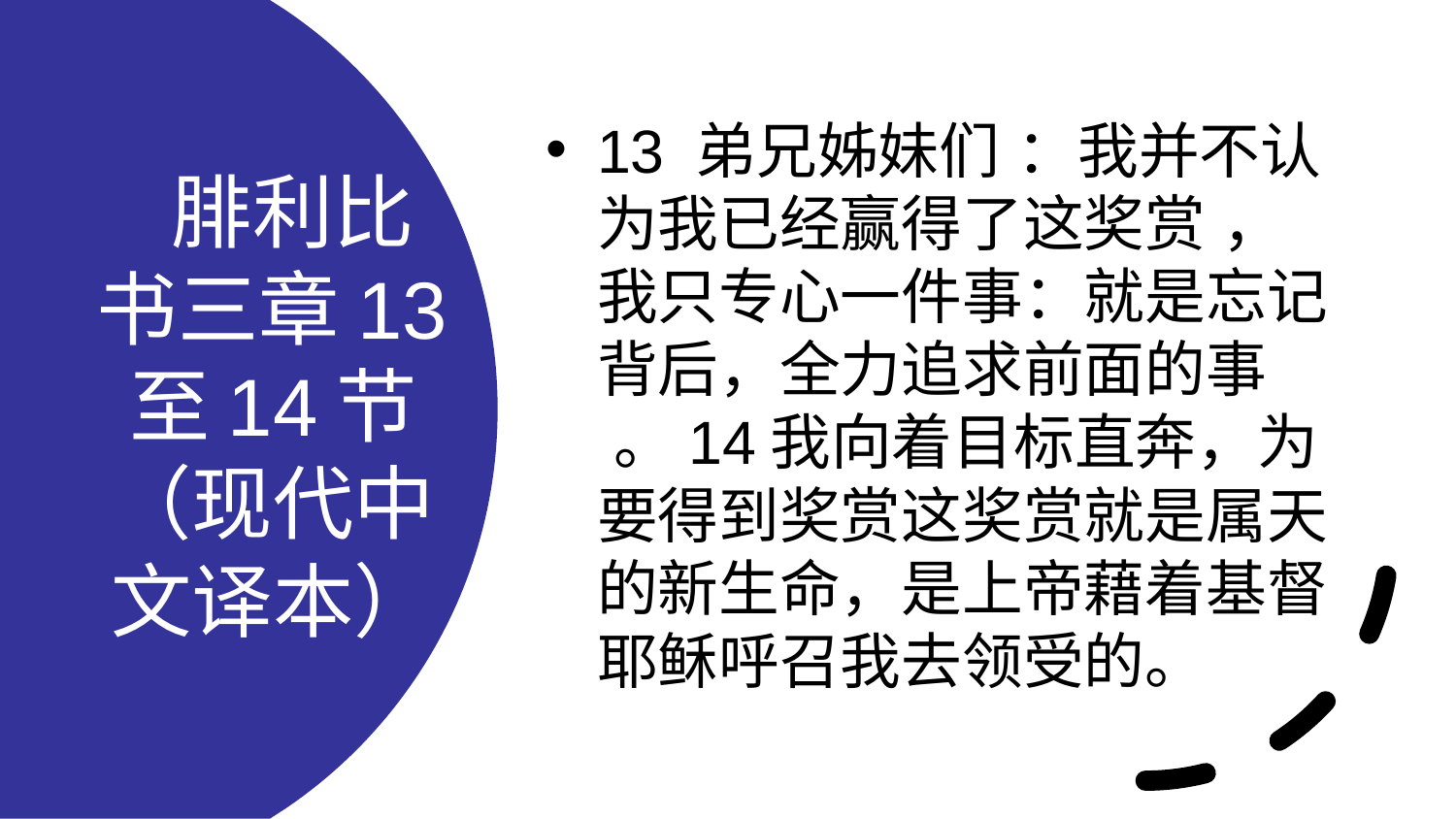

13 弟兄姊妹们 ：我并不认为我已经赢得了这奖赏 ，我只专心一件事：就是忘记背后，全力追求前面的事 。14我向着目标直奔，为要得到奖赏这奖赏就是属天的新生命，是上帝藉着基督耶稣呼召我去领受的。
# 腓利比书三章13至14节（现代中文译本）